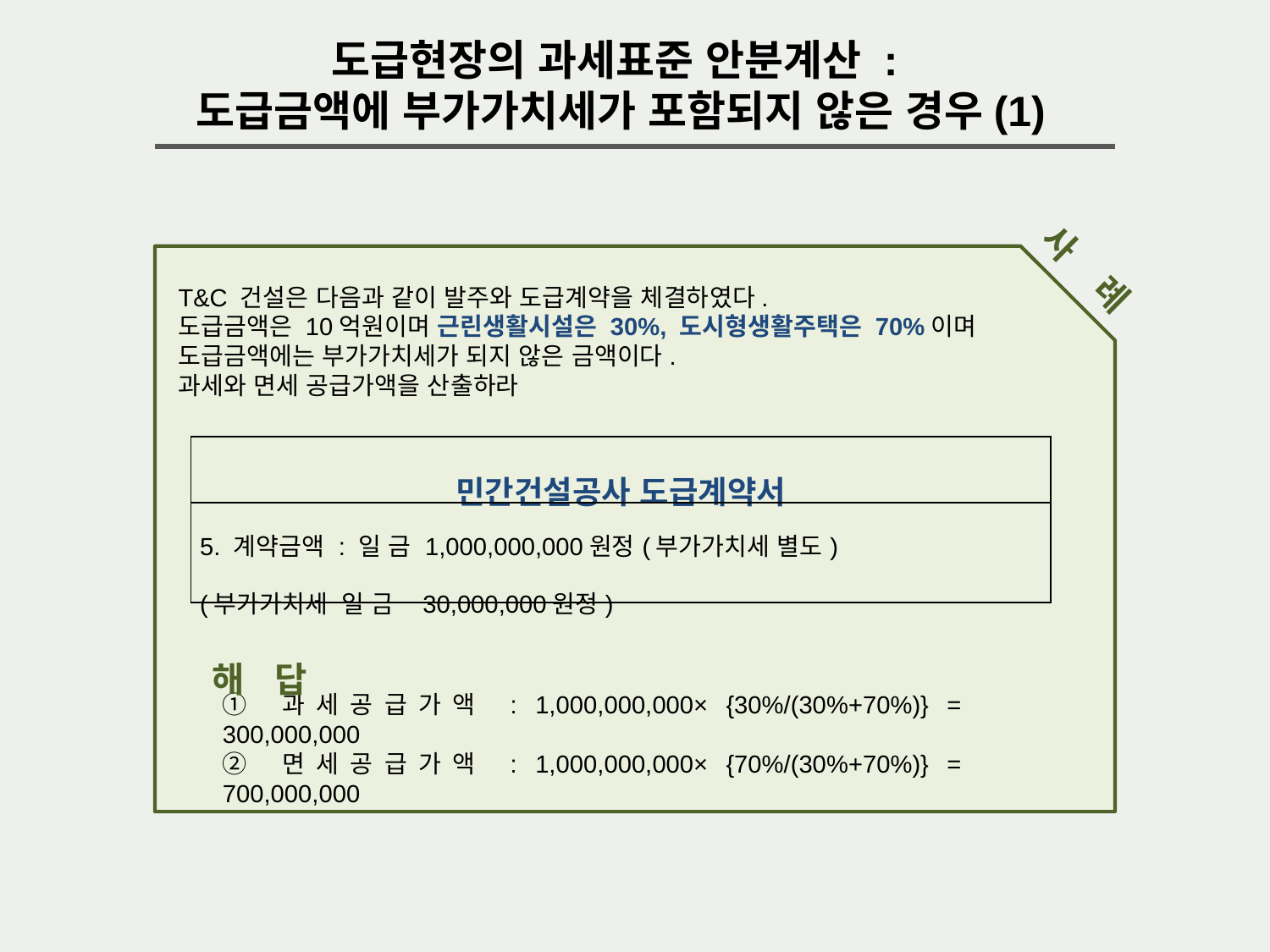

도급현장의 과세표준 안분계산 :
도급금액에 부가가치세가 포함되지 않은 경우(1)

사    례

T&C 건설은 다음과 같이 발주와 도급계약을 체결하였다.
도급금액은 10억원이며 근린생활시설은 30%, 도시형생활주택은 70%이며 도급금액에는 부가가치세가 되지 않은 금액이다.
과세와 면세 공급가액을 산출하라

| 민간건설공사 도급계약서 |
| --- |
| 5. 계약금액 : 일 금 1,000,000,000원정(부가가치세 별도) (부가가치세 일 금 30,000,000원정) |

해   답
① 과세공급가액 : 1,000,000,000× {30%/(30%+70%)} = 300,000,000
② 면세공급가액 : 1,000,000,000× {70%/(30%+70%)} = 700,000,000